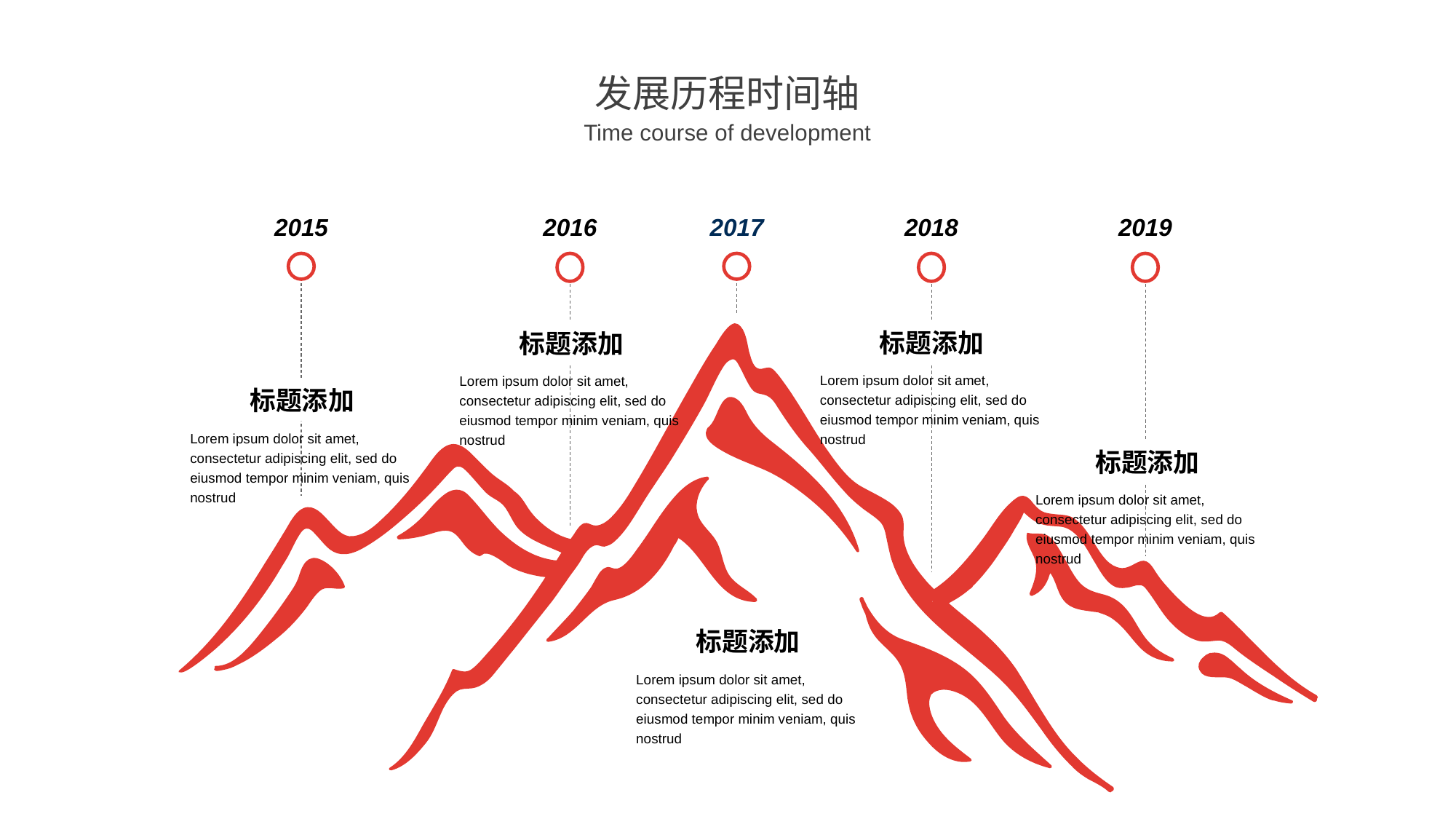

发展历程时间轴
Time course of development
2015
2016
2017
2018
2019

标题添加
Lorem ipsum dolor sit amet, consectetur adipiscing elit, sed do eiusmod tempor minim veniam, quis nostrud
标题添加
Lorem ipsum dolor sit amet, consectetur adipiscing elit, sed do eiusmod tempor minim veniam, quis nostrud
标题添加
Lorem ipsum dolor sit amet, consectetur adipiscing elit, sed do eiusmod tempor minim veniam, quis nostrud
标题添加
Lorem ipsum dolor sit amet, consectetur adipiscing elit, sed do eiusmod tempor minim veniam, quis nostrud
标题添加
Lorem ipsum dolor sit amet, consectetur adipiscing elit, sed do eiusmod tempor minim veniam, quis nostrud